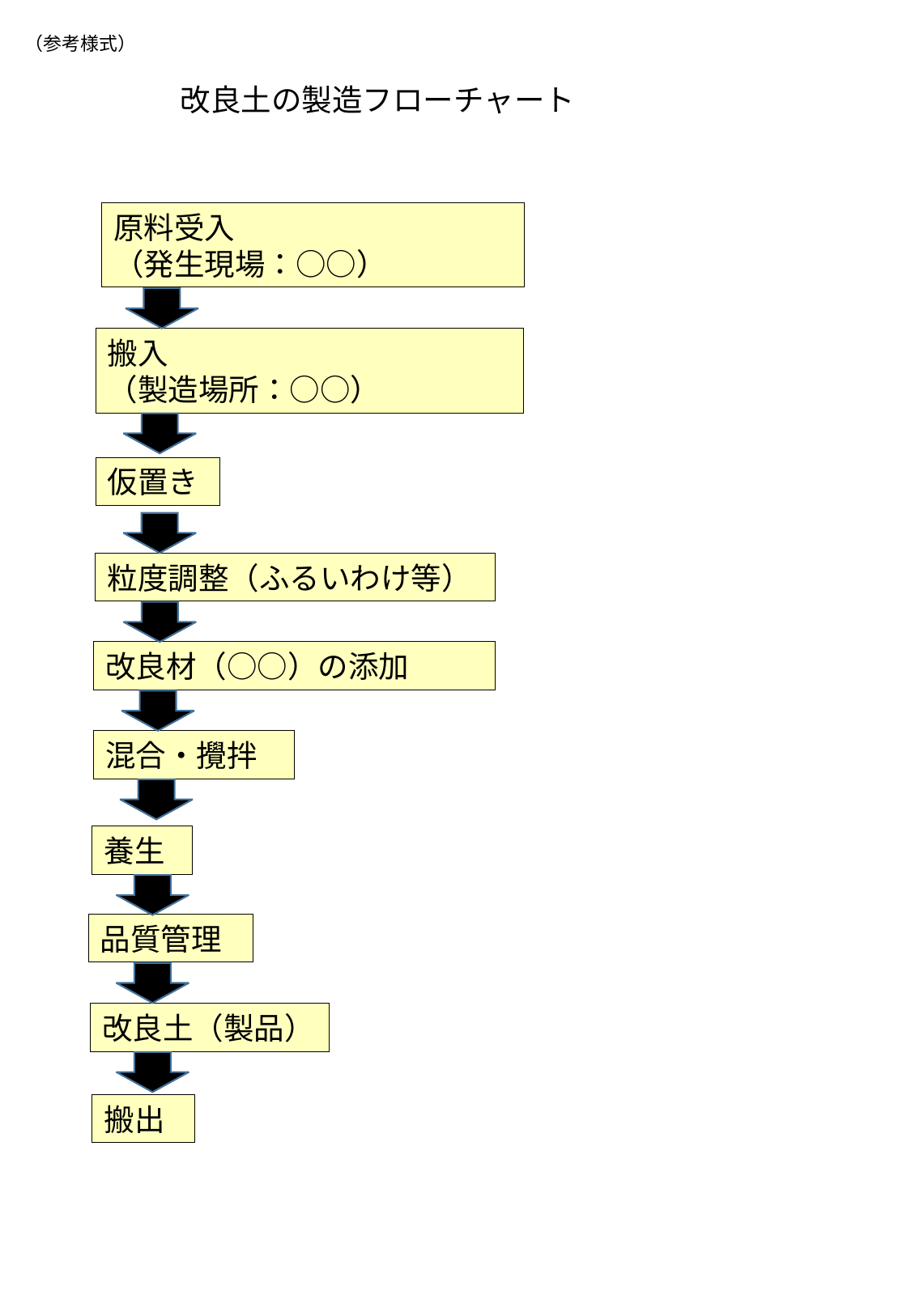

（参考様式）
改良土の製造フローチャート
原料受入
（発生現場：○○）

搬入
（製造場所：○○）

仮置き

粒度調整（ふるいわけ等）

改良材（○○）の添加

混合・攪拌

養生

品質管理

改良土（製品）

搬出